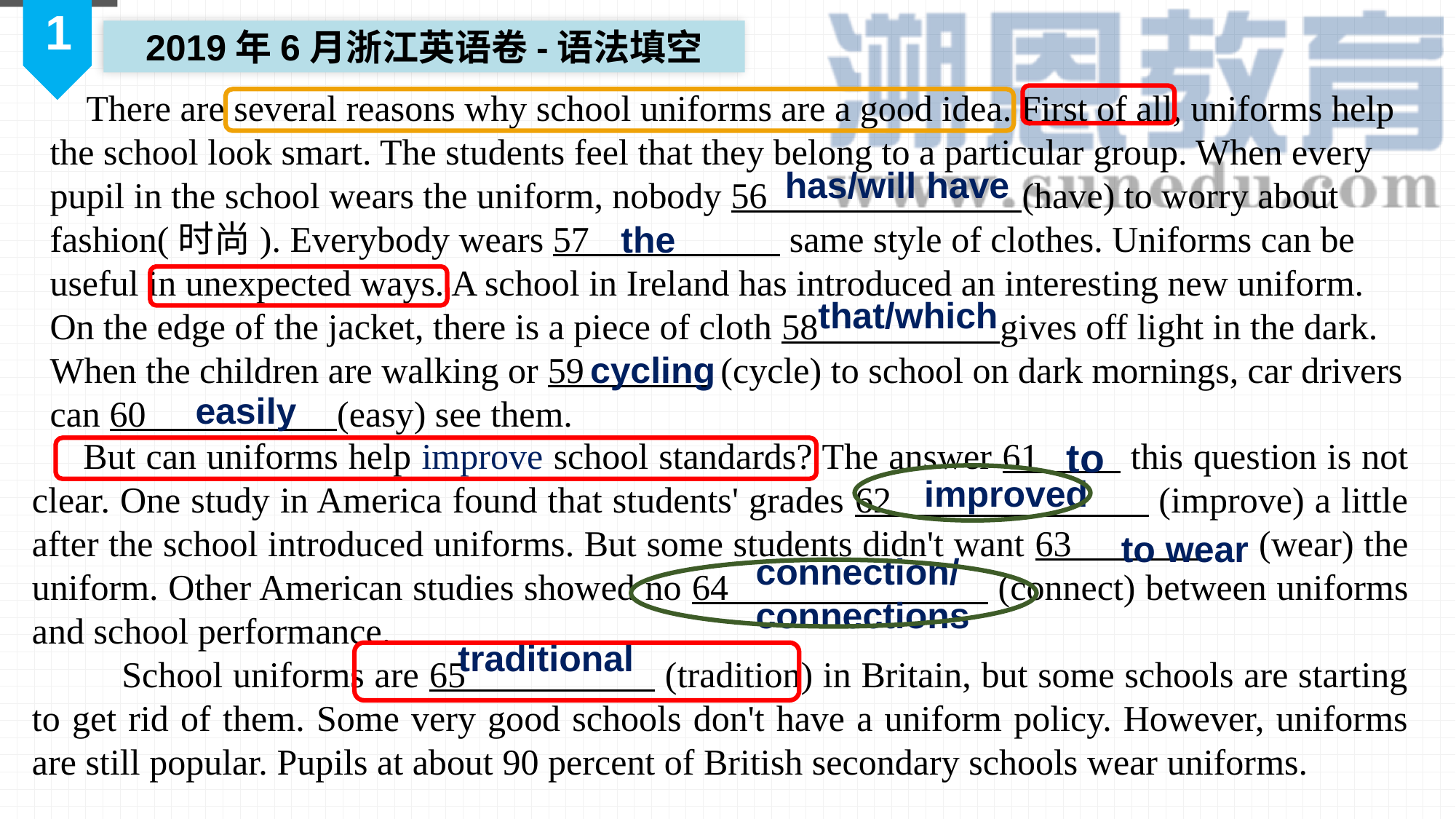

1
2019年6月浙江英语卷-语法填空
    There are several reasons why school uniforms are a good idea. First of all, uniforms help the school look smart. The students feel that they belong to a particular group. When every pupil in the school wears the uniform, nobody 56                            (have) to worry about fashion(时尚). Everybody wears 57                      same style of clothes. Uniforms can be useful in unexpected ways. A school in Ireland has introduced an interesting new uniform. On the edge of the jacket, there is a piece of cloth 58                    gives off light in the dark. When the children are walking or 59               (cycle) to school on dark mornings, car drivers can 60                     (easy) see them.

has/will have
the

that/which
cycling
easily
to
     But can uniforms help improve school standards? The answer 61         this question is not clear. One study in America found that students' grades 62                          (improve) a little after the school introduced uniforms. But some students didn't want 63                   (wear) the uniform. Other American studies showed no 64                           (connect) between uniforms and school performance.
         School uniforms are 65                    (tradition) in Britain, but some schools are starting to get rid of them. Some very good schools don't have a uniform policy. However, uniforms are still popular. Pupils at about 90 percent of British secondary schools wear uniforms.

improved

to wear
connection/
connections

traditional